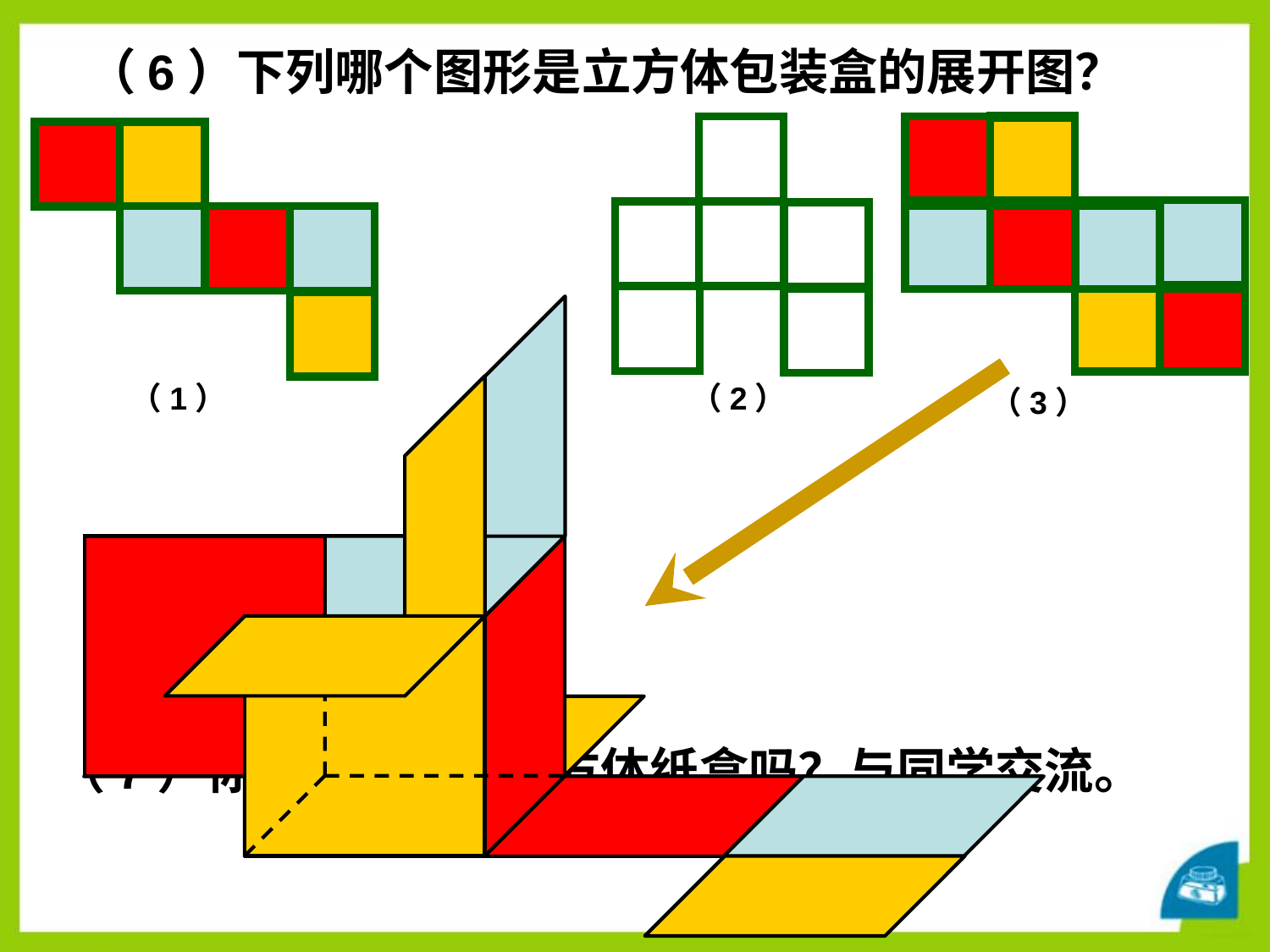

（6）下列哪个图形是立方体包装盒的展开图？

（1）
（2）

（3）

（7）你能制作一个立方体纸盒吗？与同学交流。